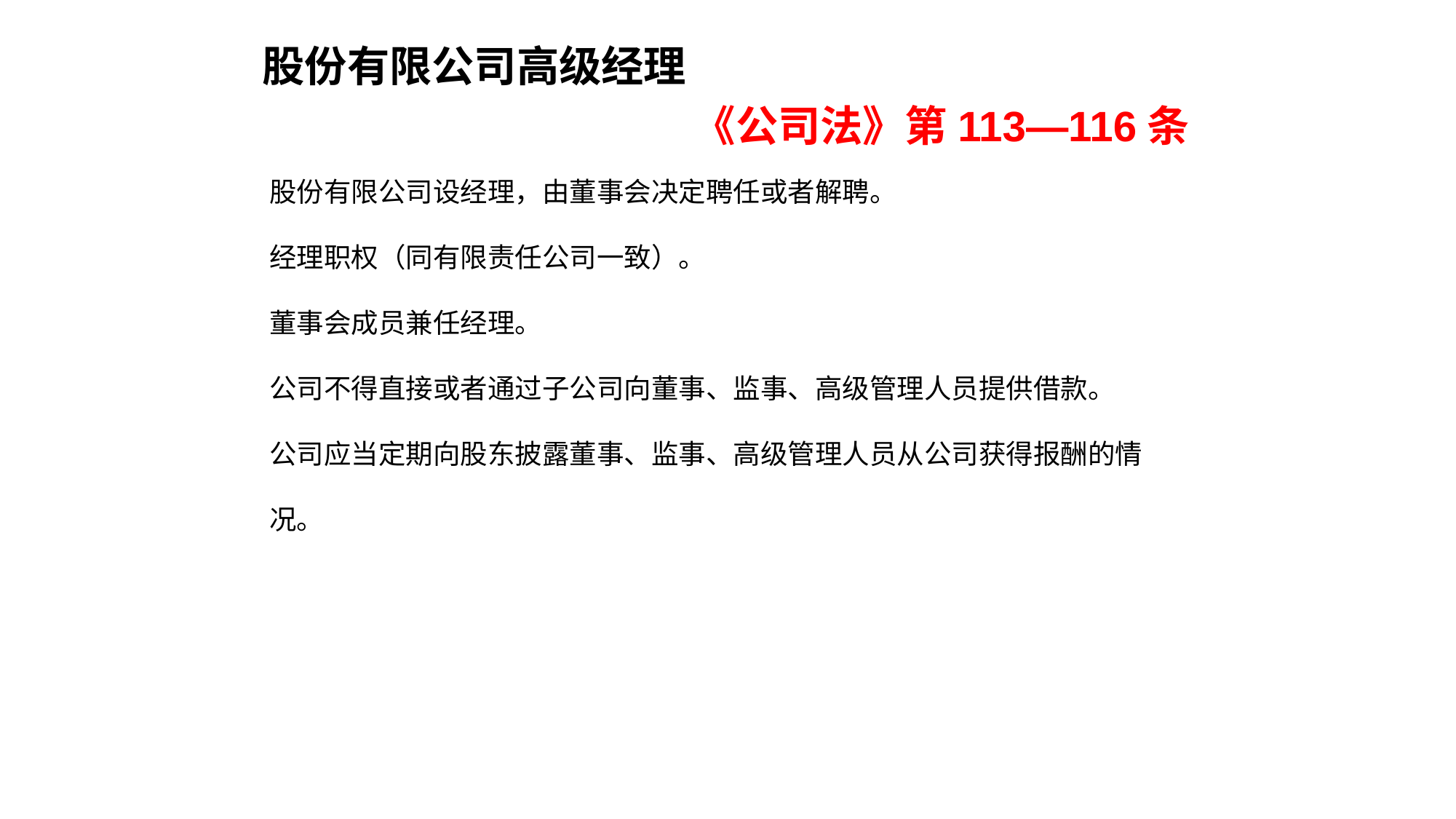

股份有限公司高级经理
《公司法》第113—116条
股份有限公司设经理，由董事会决定聘任或者解聘。
经理职权（同有限责任公司一致）。
董事会成员兼任经理。
公司不得直接或者通过子公司向董事、监事、高级管理人员提供借款。
公司应当定期向股东披露董事、监事、高级管理人员从公司获得报酬的情况。